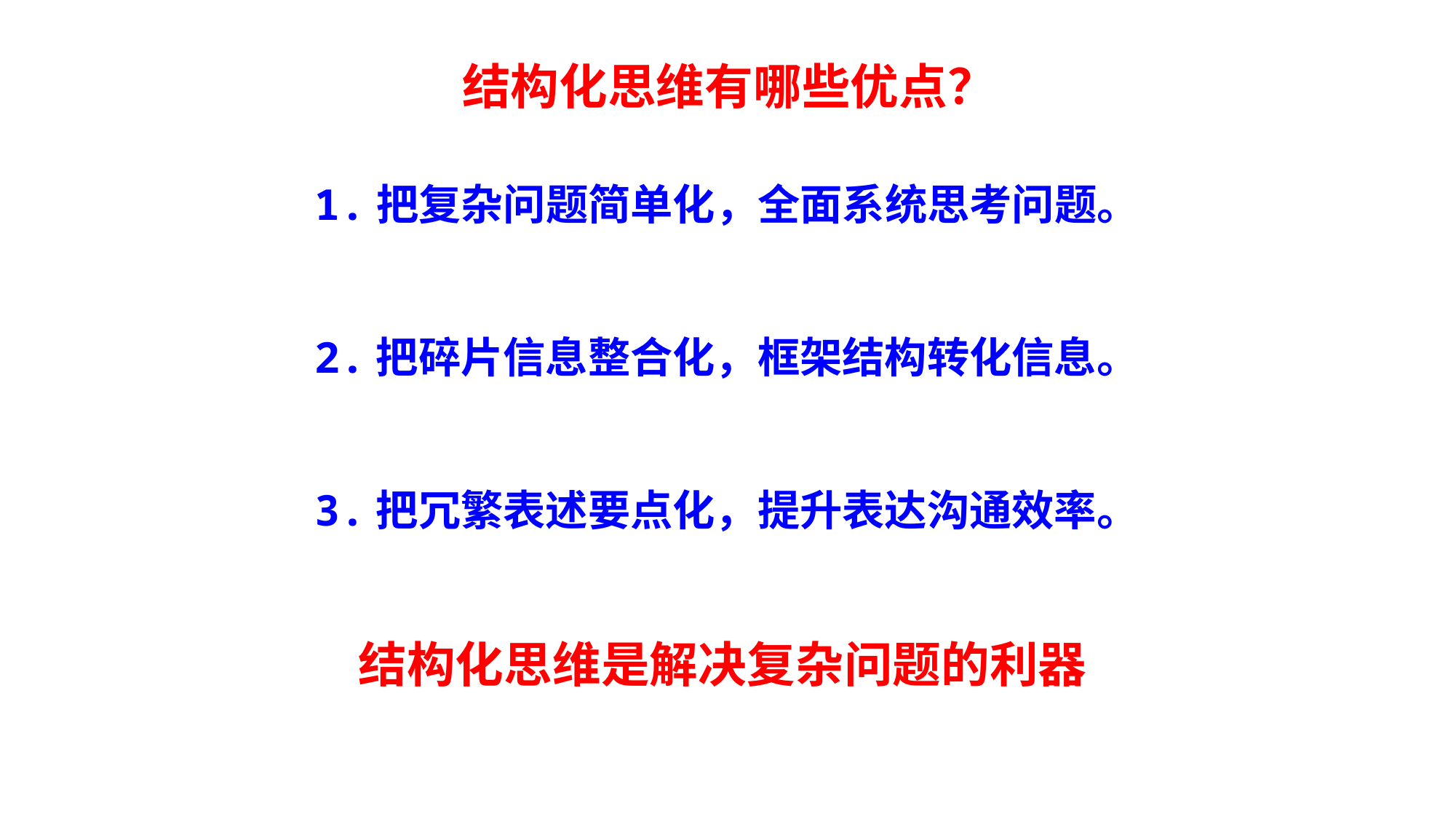

结构化思维有哪些优点？
1.把复杂问题简单化，全面系统思考问题。

2.把碎片信息整合化，框架结构转化信息。

3.把冗繁表述要点化，提升表达沟通效率。
结构化思维是解决复杂问题的利器